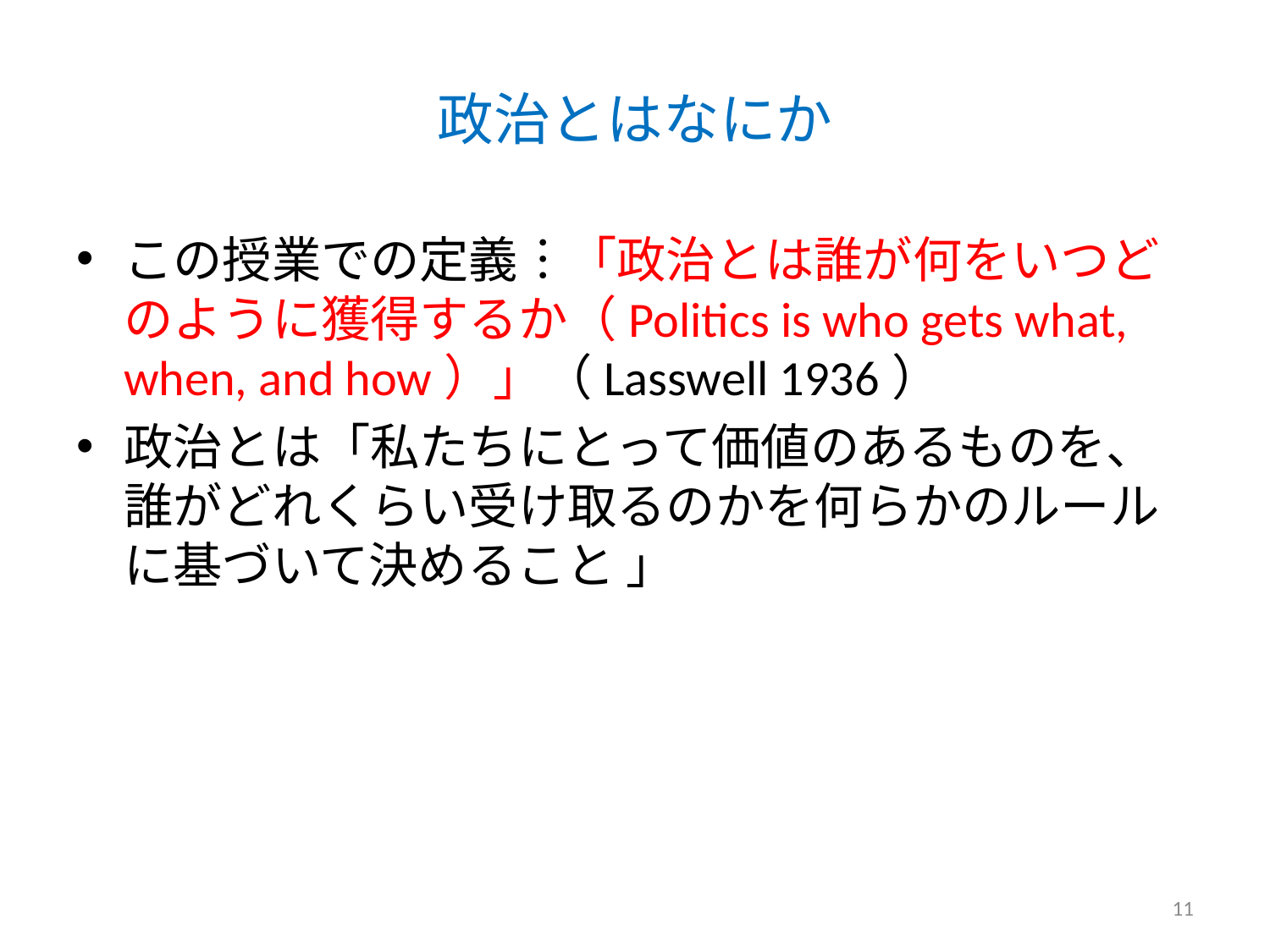

# 政治とはなにか
この授業での定義︙「政治とは誰が何をいつどのように獲得するか（Politics is who gets what, when, and how）」（Lasswell 1936）
政治とは「私たちにとって価値のあるものを、誰がどれくらい受け取るのかを何らかのルールに基づいて決めること 」
11